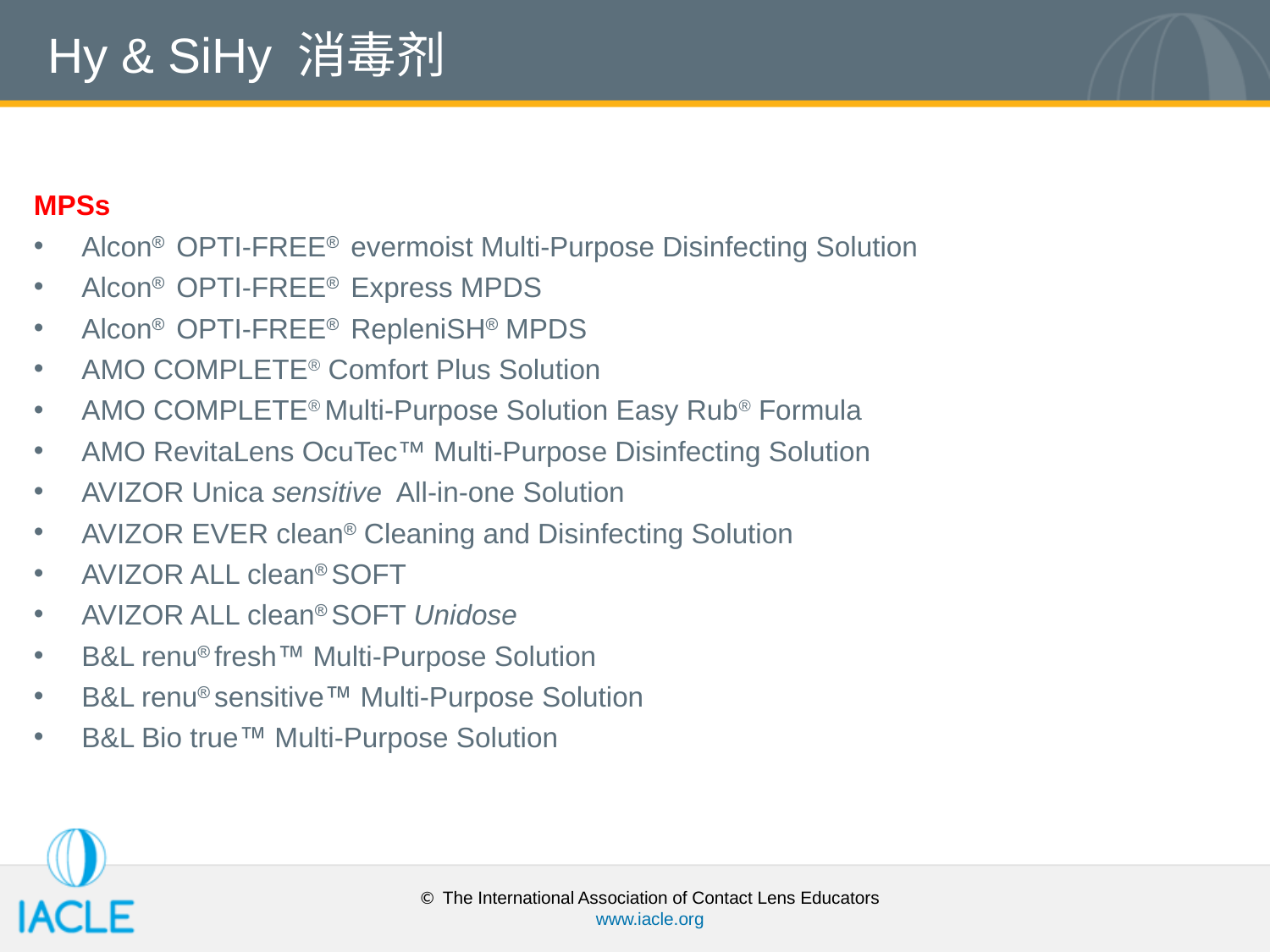

# Hy & SiHy 消毒剂
MPSs
Alcon®  OPTI-FREE®  evermoist Multi-Purpose Disinfecting Solution
Alcon®  OPTI-FREE®  Express MPDS
Alcon®  OPTI-FREE®  RepleniSH® MPDS
AMO COMPLETE® Comfort Plus Solution
AMO COMPLETE® Multi-Purpose Solution Easy Rub® Formula
AMO RevitaLens OcuTec™ Multi-Purpose Disinfecting Solution
AVIZOR Unica sensitive  All-in-one Solution
AVIZOR EVER clean® Cleaning and Disinfecting Solution
AVIZOR ALL clean® SOFT
AVIZOR ALL clean® SOFT Unidose
B&L renu® fresh™ Multi-Purpose Solution
B&L renu® sensitive™ Multi-Purpose Solution
B&L Bio true™ Multi-Purpose Solution

©  The International Association of Contact Lens Educators
www.iacle.org